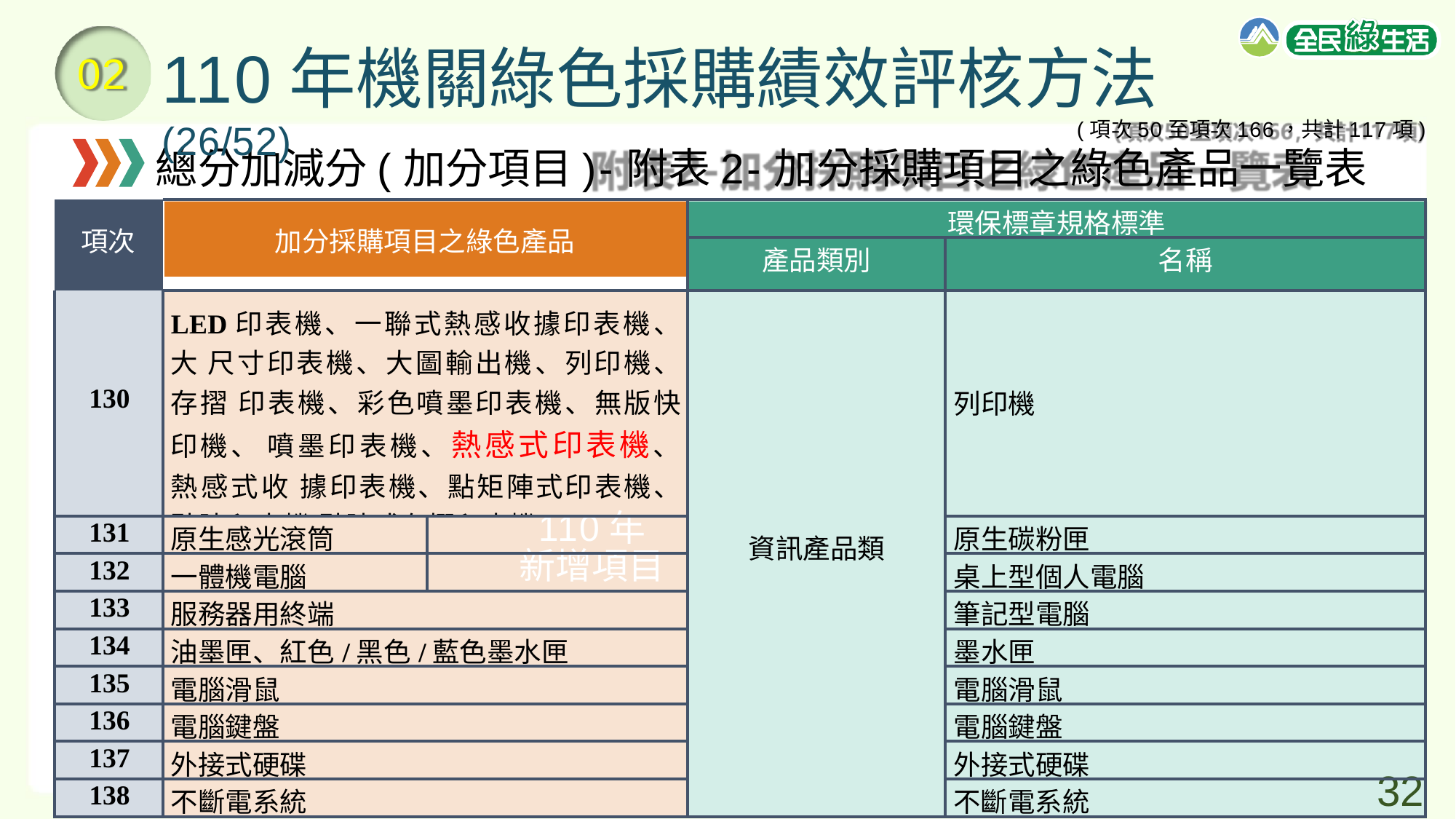

# 110年機關綠色採購績效評核方法(26/52)
02

(項次50至項次166，共計117項)
總分加減分(加分項目)-附表2-加分採購項目之綠色產品一覽表

| 項次 | 加分採購項目之綠色產品 |  | 環保標章規格標準 |  |  |
| --- | --- | --- | --- | --- | --- |
|  |  |  | 產品類別 | 名稱 |  |
| 130 | LED印表機、一聯式熱感收據印表機、大 尺寸印表機、大圖輸出機、列印機、存摺 印表機、彩色噴墨印表機、無版快印機、 噴墨印表機、熱感式印表機、熱感式收 據印表機、點矩陣式印表機、點陣印表機 點陣式存摺印表機 |  | 資訊產品類 | 列印機 |  |
| 131 | 原生感光滾筒 | 110年 |  | 原生碳粉匣 |  |
| 132 | 一體機電腦 | 新增項目 |  | 桌上型個人電腦 |  |
| 133 | 服務器用終端 |  |  | 筆記型電腦 |  |
| 134 | 油墨匣、紅色/黑色/藍色墨水匣 |  |  | 墨水匣 |  |
| 135 | 電腦滑鼠 |  |  | 電腦滑鼠 |  |
| 136 | 電腦鍵盤 |  |  | 電腦鍵盤 |  |
| 137 | 外接式硬碟 |  |  | 外接式硬碟 |  |
| 138 | 不斷電系統 |  |  | 不斷電系統 | 32 |